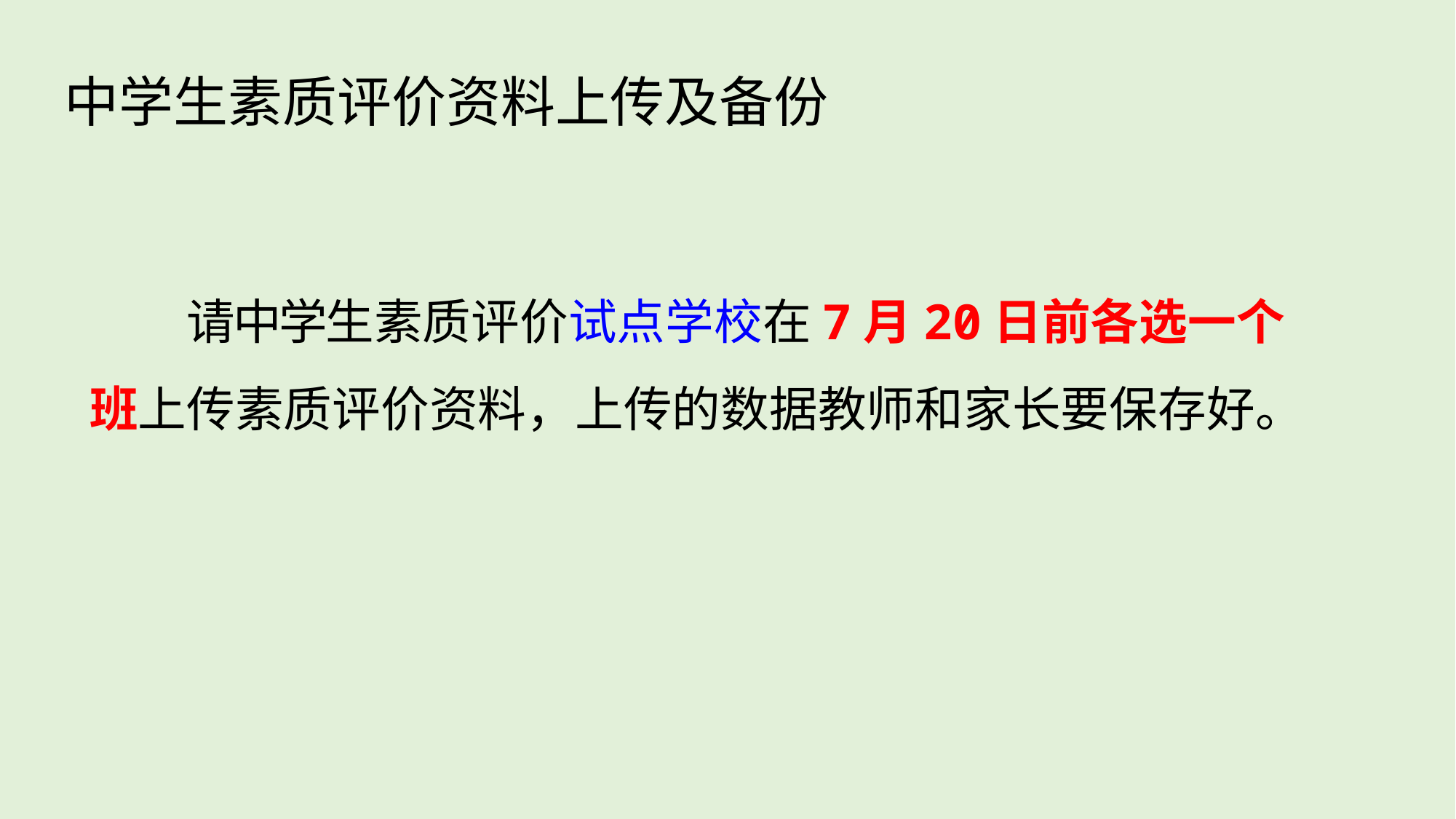

中学生素质评价资料上传及备份
　　请中学生素质评价试点学校在7月20日前各选一个班上传素质评价资料，上传的数据教师和家长要保存好。